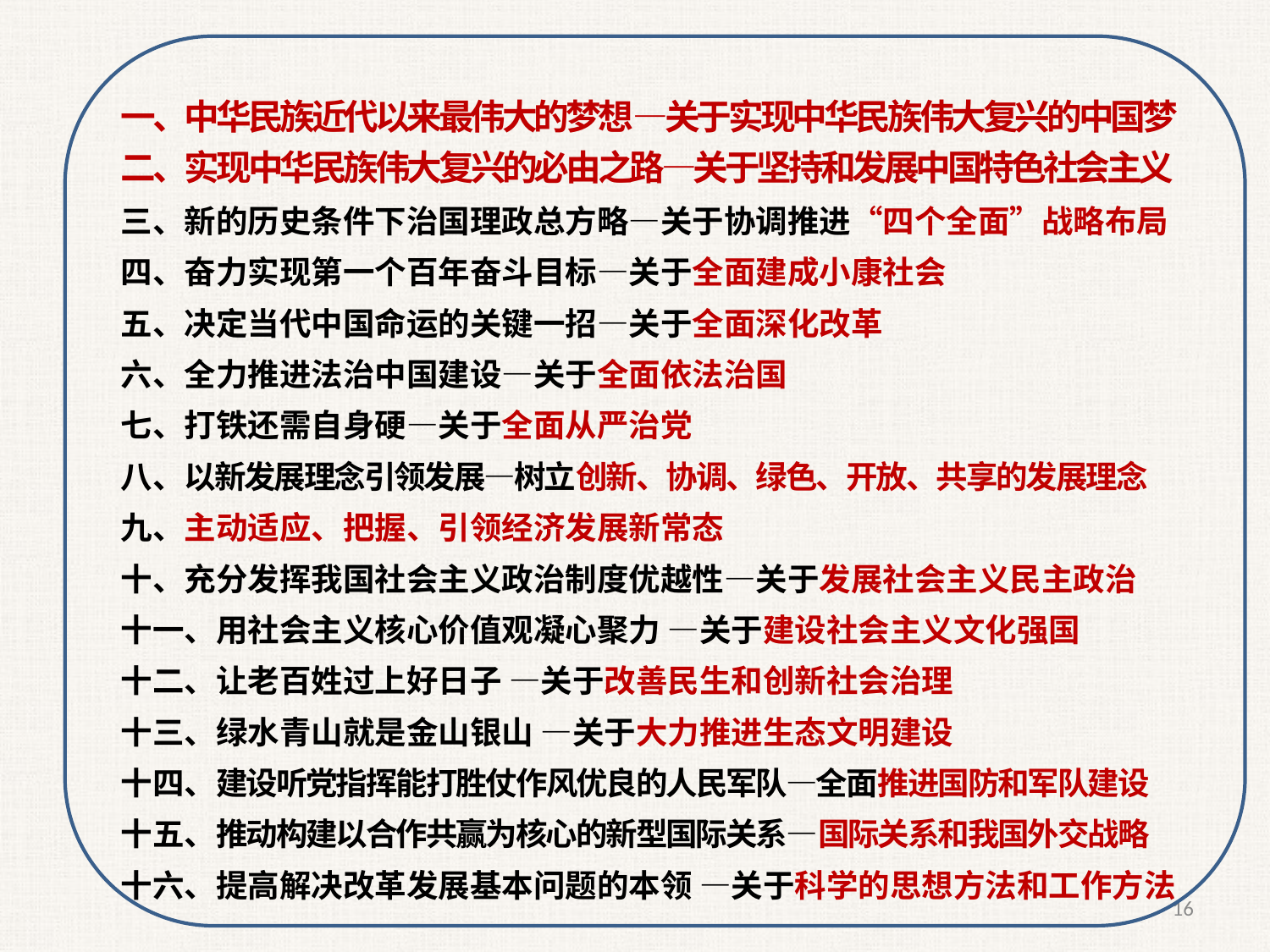

一、中华民族近代以来最伟大的梦想—关于实现中华民族伟大复兴的中国梦
二、实现中华民族伟大复兴的必由之路—关于坚持和发展中国特色社会主义
三、新的历史条件下治国理政总方略—关于协调推进“四个全面”战略布局
四、奋力实现第一个百年奋斗目标—关于全面建成小康社会
五、决定当代中国命运的关键一招—关于全面深化改革
六、全力推进法治中国建设—关于全面依法治国
七、打铁还需自身硬—关于全面从严治党
八、以新发展理念引领发展—树立创新、协调、绿色、开放、共享的发展理念
九、主动适应、把握、引领经济发展新常态
十、充分发挥我国社会主义政治制度优越性—关于发展社会主义民主政治
十一、用社会主义核心价值观凝心聚力 —关于建设社会主义文化强国
十二、让老百姓过上好日子 —关于改善民生和创新社会治理
十三、绿水青山就是金山银山 —关于大力推进生态文明建设
十四、建设听党指挥能打胜仗作风优良的人民军队—全面推进国防和军队建设
十五、推动构建以合作共赢为核心的新型国际关系—国际关系和我国外交战略
十六、提高解决改革发展基本问题的本领 —关于科学的思想方法和工作方法
16